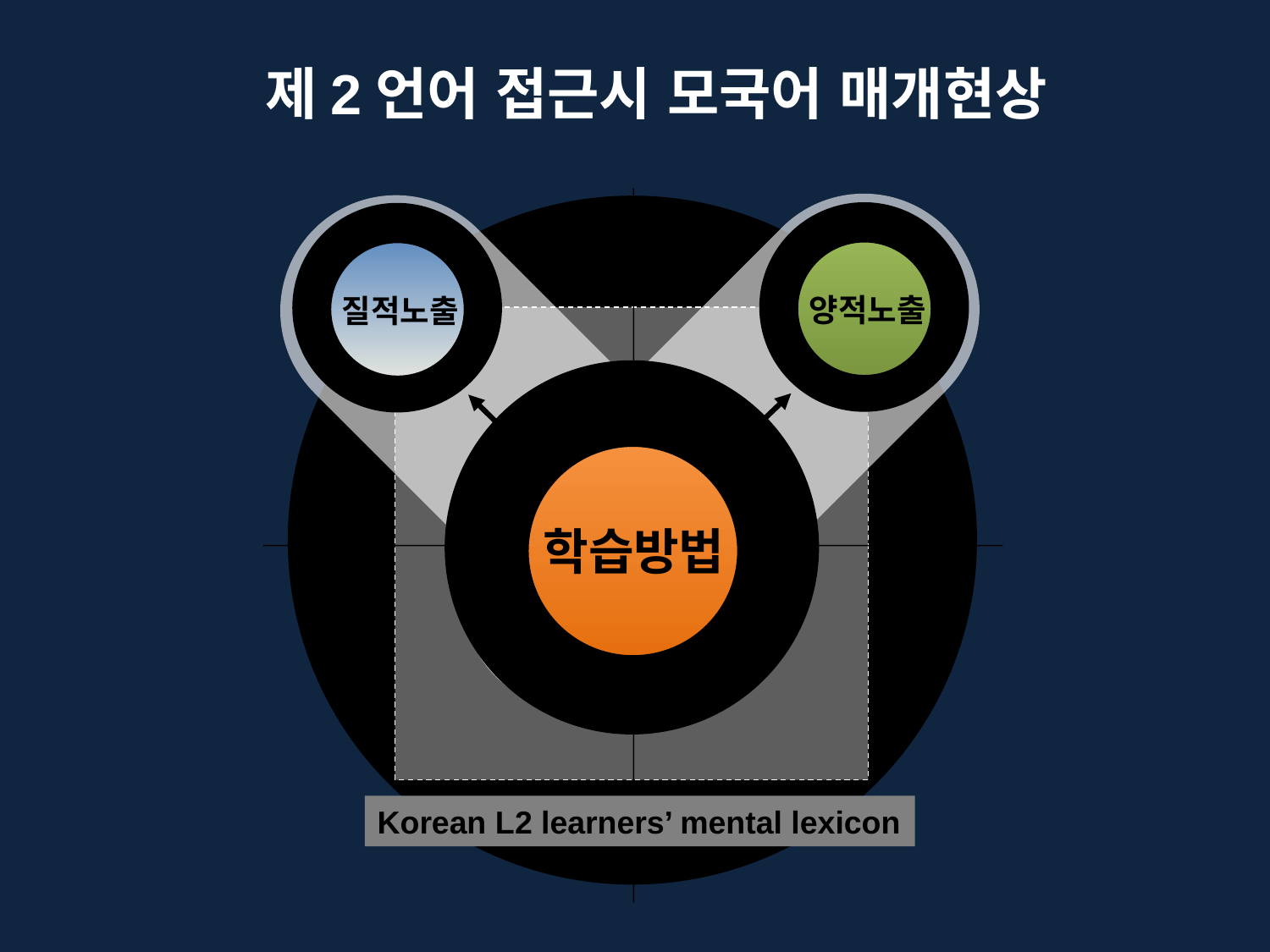

제2언어 접근시 모국어 매개현상

양적노출

질적노출

학습방법

Korean L2 learners’ mental lexicon